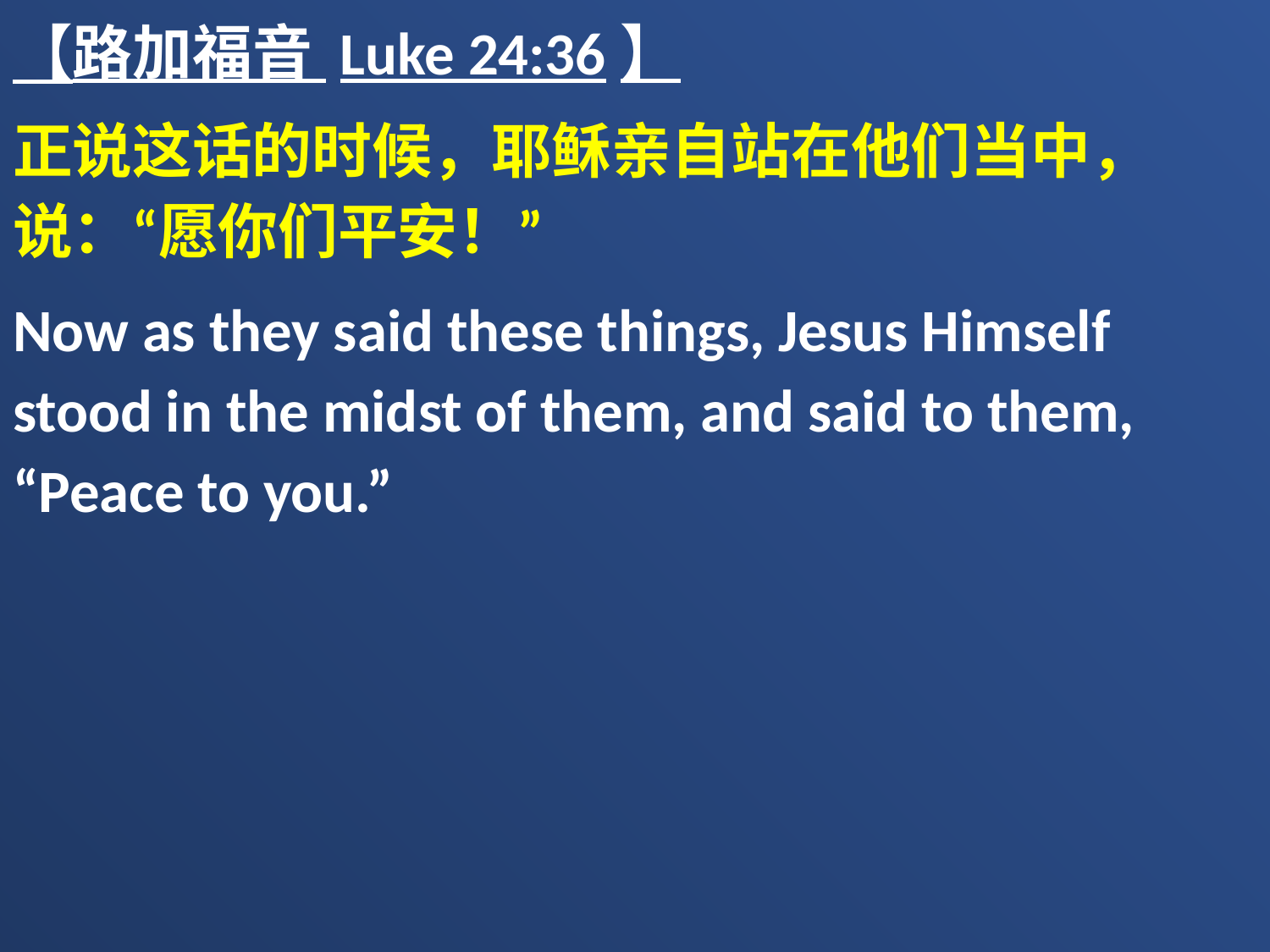

【路加福音 Luke 24:36】
正说这话的时候，耶稣亲自站在他们当中，说：“愿你们平安！”
Now as they said these things, Jesus Himself stood in the midst of them, and said to them, “Peace to you.”